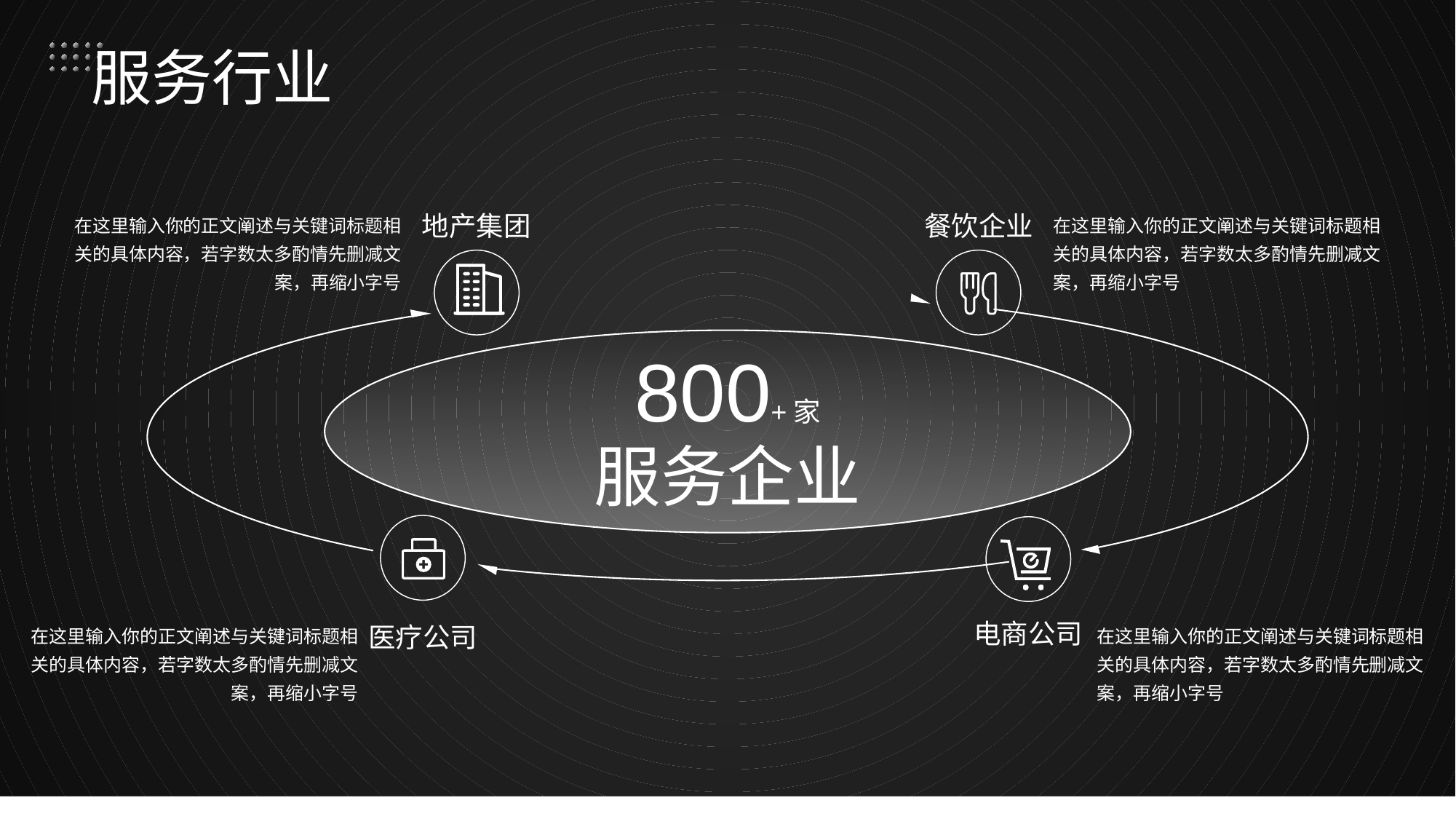

# 服务行业
在这里输入你的正文阐述与关键词标题相关的具体内容，若字数太多酌情先删减文案，再缩小字号
在这里输入你的正文阐述与关键词标题相关的具体内容，若字数太多酌情先删减文案，再缩小字号
地产集团
餐饮企业

800+家
服务企业

电商公司
在这里输入你的正文阐述与关键词标题相关的具体内容，若字数太多酌情先删减文案，再缩小字号
在这里输入你的正文阐述与关键词标题相关的具体内容，若字数太多酌情先删减文案，再缩小字号
医疗公司